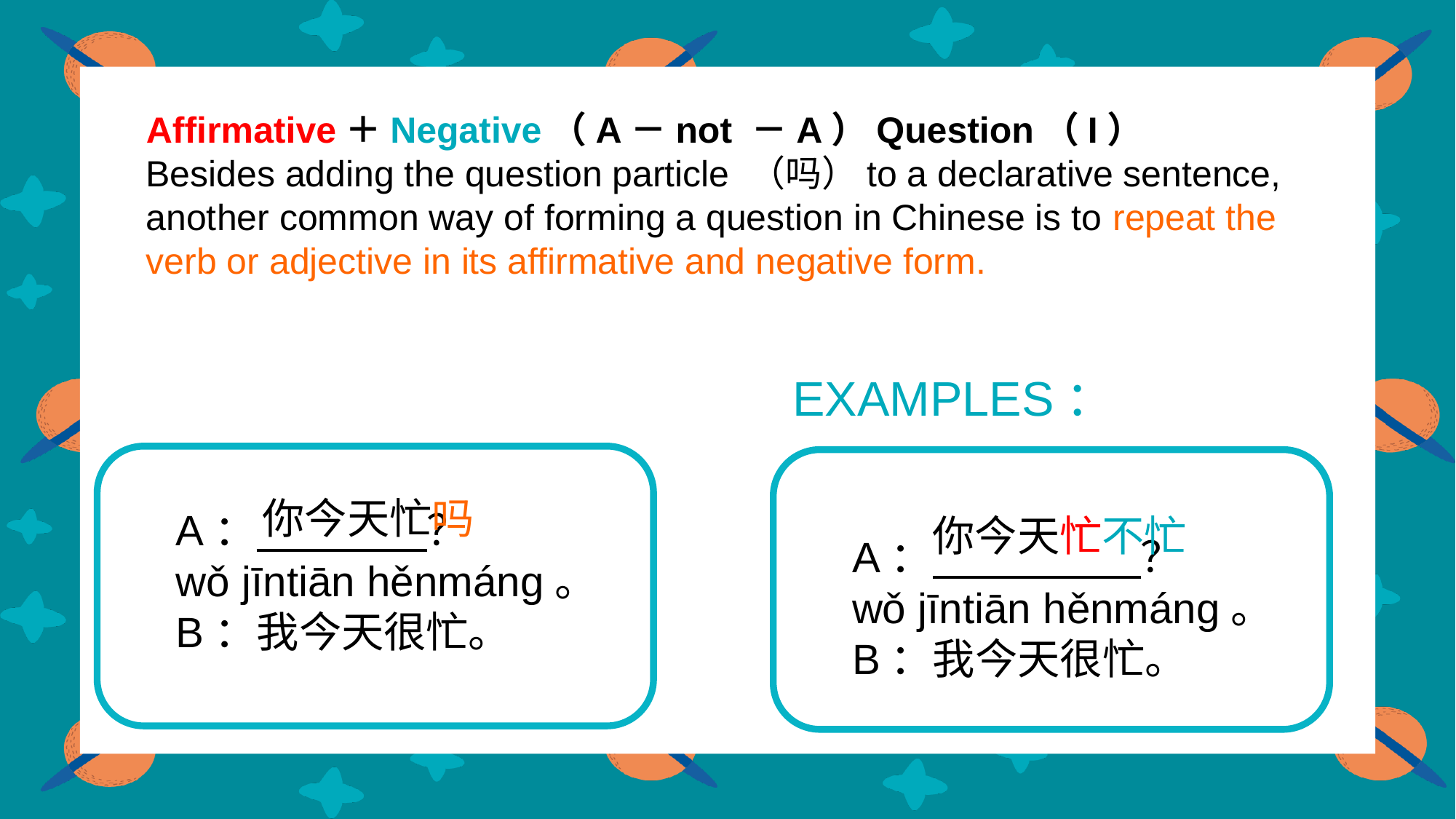

Affirmative＋Negative（A－not －A）Question（I）
Besides adding the question particle （吗）to a declarative sentence, another common way of forming a question in Chinese is to repeat the verb or adjective in its affirmative and negative form.
EXAMPLES：

你今天忙吗
A：                  ？
wǒ jīntiān hěnmáng。
B：我今天很忙。
你今天忙不忙
A：                      ？
wǒ jīntiān hěnmáng。
B：我今天很忙。